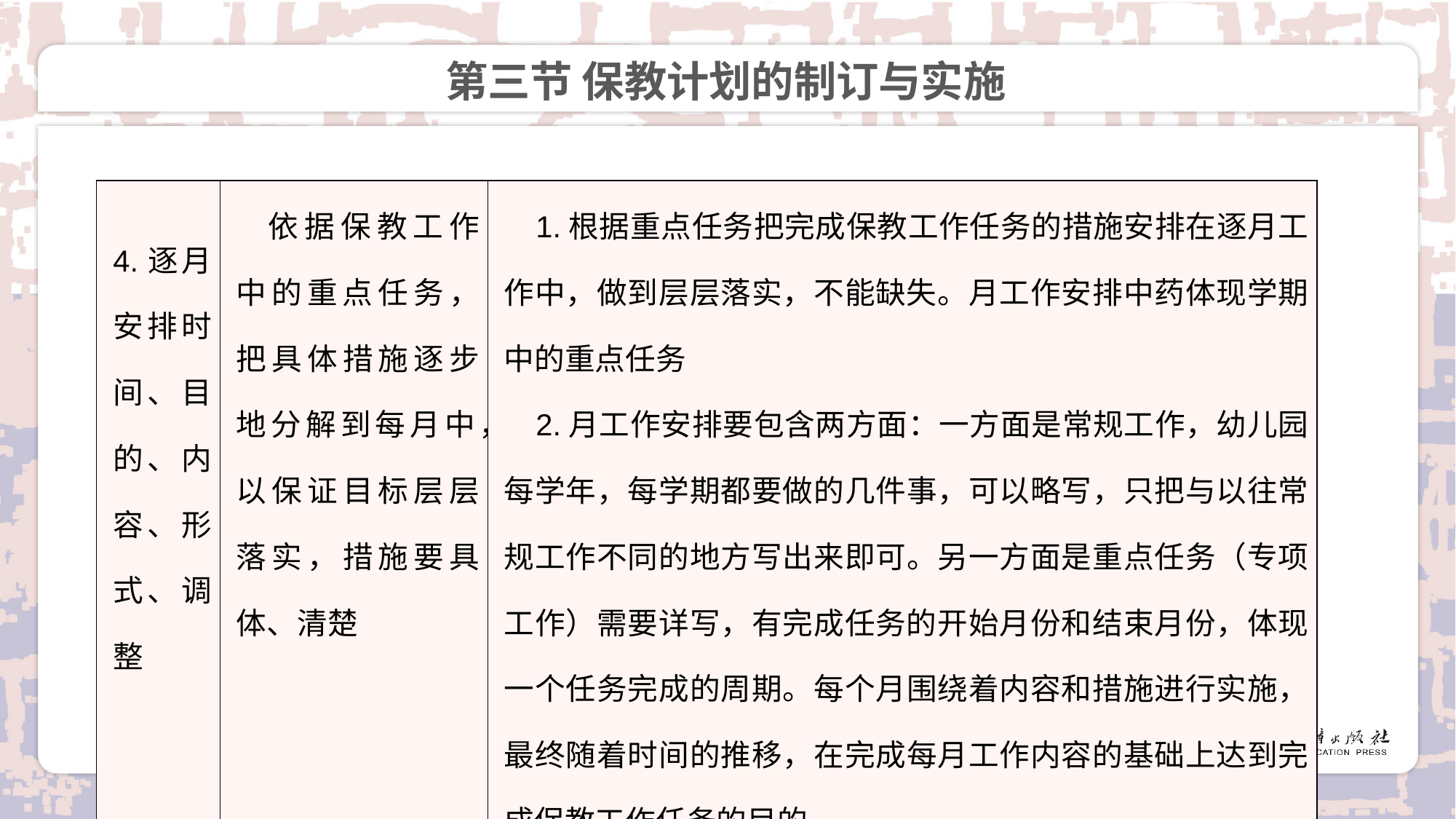

# 第三节 保教计划的制订与实施

| 4.逐月安排时间、目的、内容、形式、调整 | 依据保教工作中的重点任务，把具体措施逐步地分解到每月中，以保证目标层层落实，措施要具体、清楚 | 1.根据重点任务把完成保教工作任务的措施安排在逐月工作中，做到层层落实，不能缺失。月工作安排中药体现学期中的重点任务 2.月工作安排要包含两方面：一方面是常规工作，幼儿园每学年，每学期都要做的几件事，可以略写，只把与以往常规工作不同的地方写出来即可。另一方面是重点任务（专项工作）需要详写，有完成任务的开始月份和结束月份，体现一个任务完成的周期。每个月围绕着内容和措施进行实施，最终随着时间的推移，在完成每月工作内容的基础上达到完成保教工作任务的目的 |  |
| --- | --- | --- | --- |